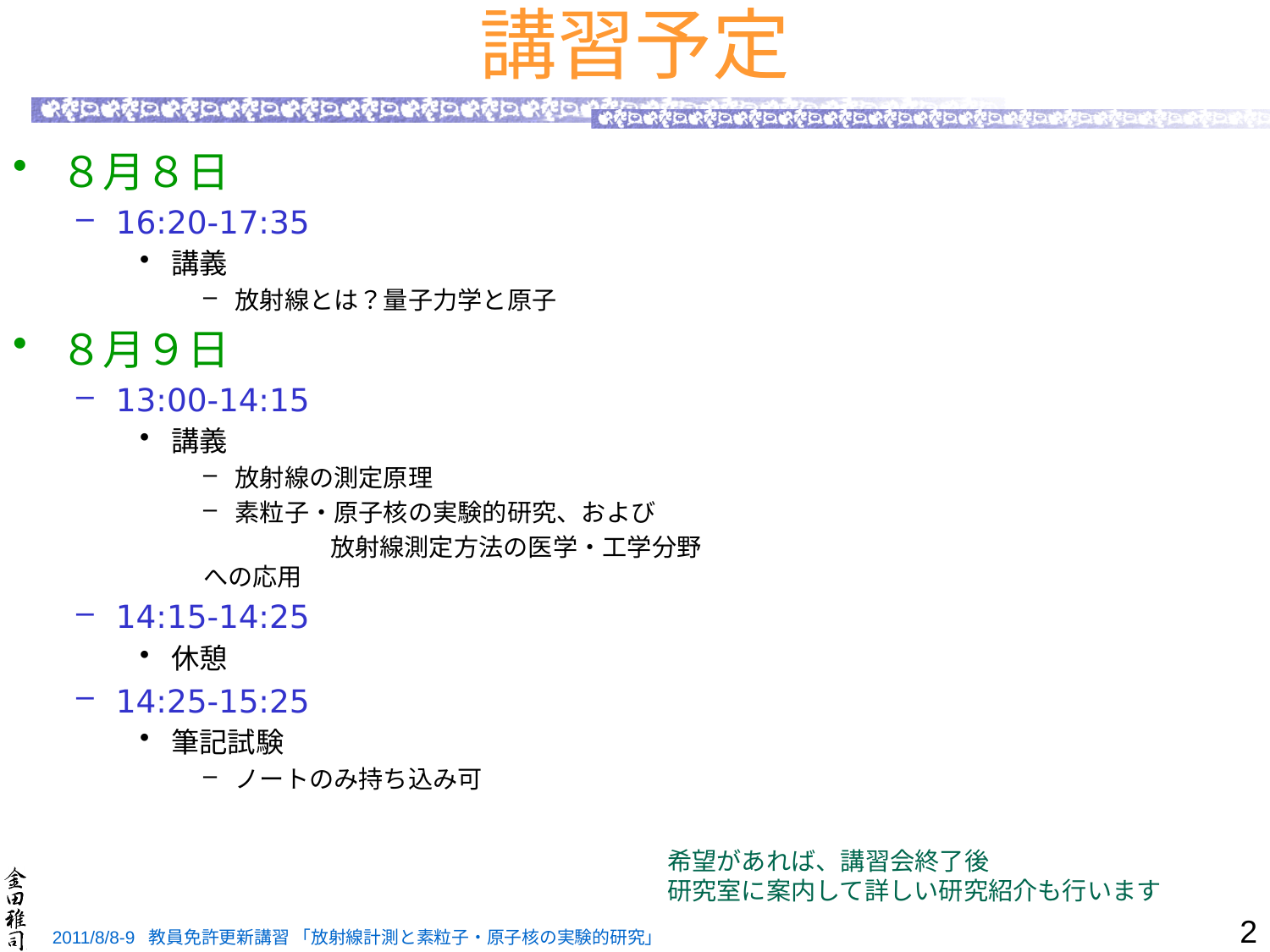

# 講習予定
８月８日
16:20-17:35
講義
放射線とは？量子力学と原子
８月９日
13:00-14:15
講義
放射線の測定原理
素粒子・原子核の実験的研究、および
	放射線測定方法の医学・工学分野への応用
14:15-14:25
休憩
14:25-15:25
筆記試験
ノートのみ持ち込み可
希望があれば、講習会終了後
研究室に案内して詳しい研究紹介も行います
2
2011/8/8-9  教員免許更新講習 「放射線計測と素粒子・原子核の実験的研究」